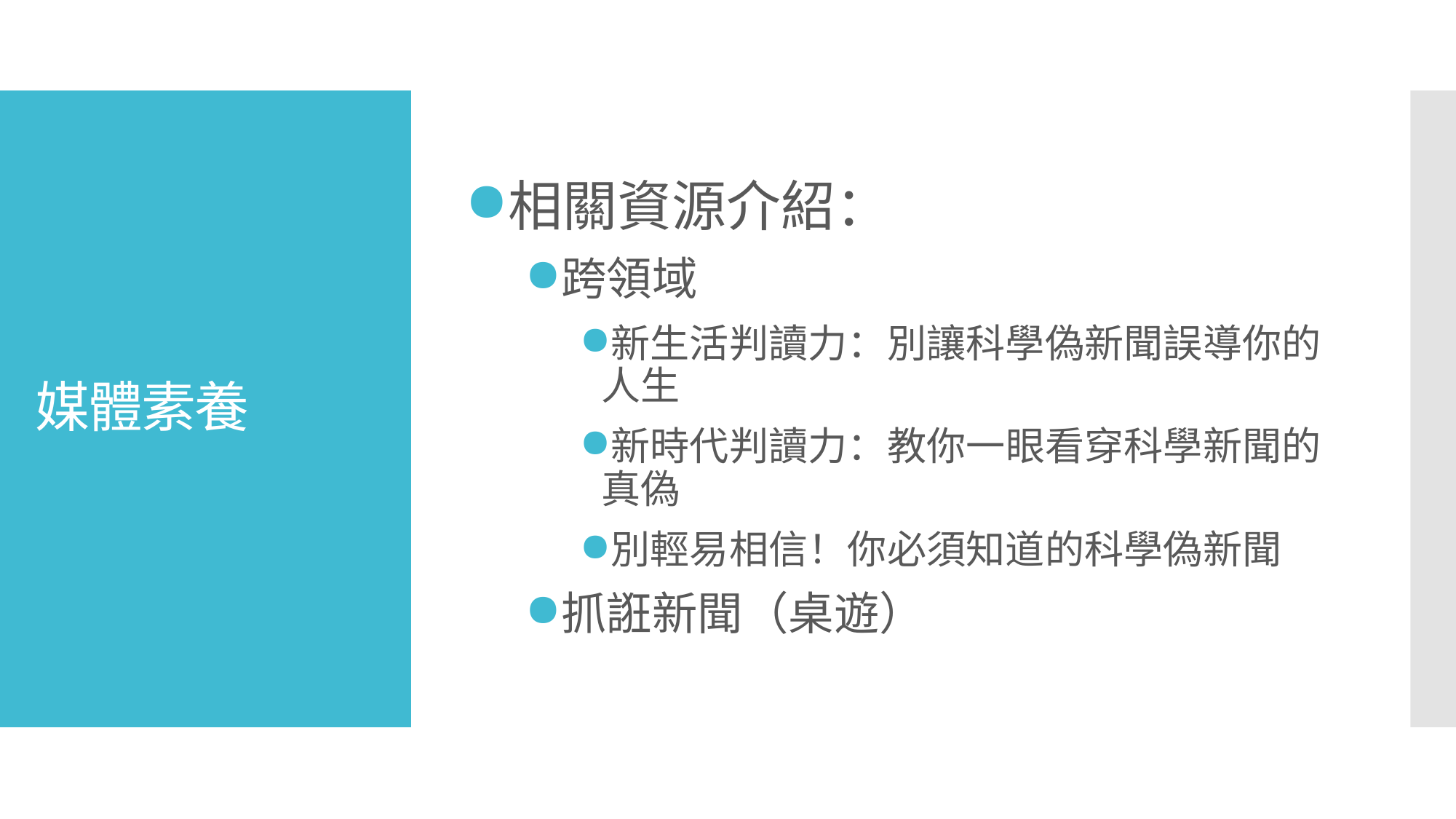

相關資源介紹：
跨領域
新生活判讀力：別讓科學偽新聞誤導你的人生
新時代判讀力：教你一眼看穿科學新聞的真偽
別輕易相信！你必須知道的科學偽新聞
抓誑新聞（桌遊）
# 媒體素養